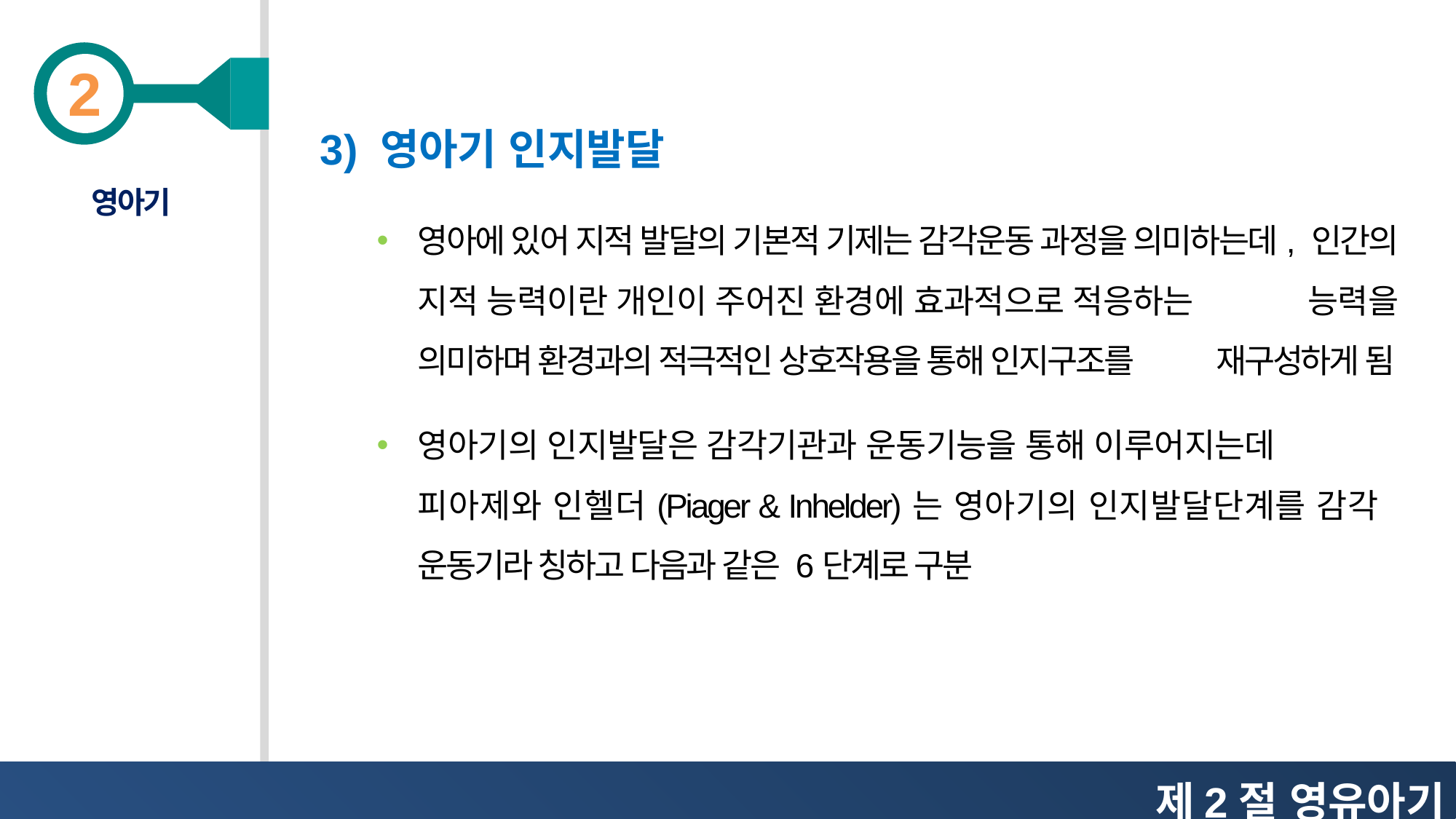

3) 영아기 인지발달
영아기
영아에 있어 지적 발달의 기본적 기제는 감각운동 과정을 의미하는데, 인간의 지적 능력이란 개인이 주어진 환경에 효과적으로 적응하는             능력을 의미하며 환경과의 적극적인 상호작용을 통해 인지구조를            재구성하게 됨

영아기의 인지발달은 감각기관과 운동기능을 통해 이루어지는데               피아제와 인헬더(Piager & Inhelder)는 영아기의 인지발달단계를 감각   운동기라 칭하고 다음과 같은 6단계로 구분
제2절 영유아기